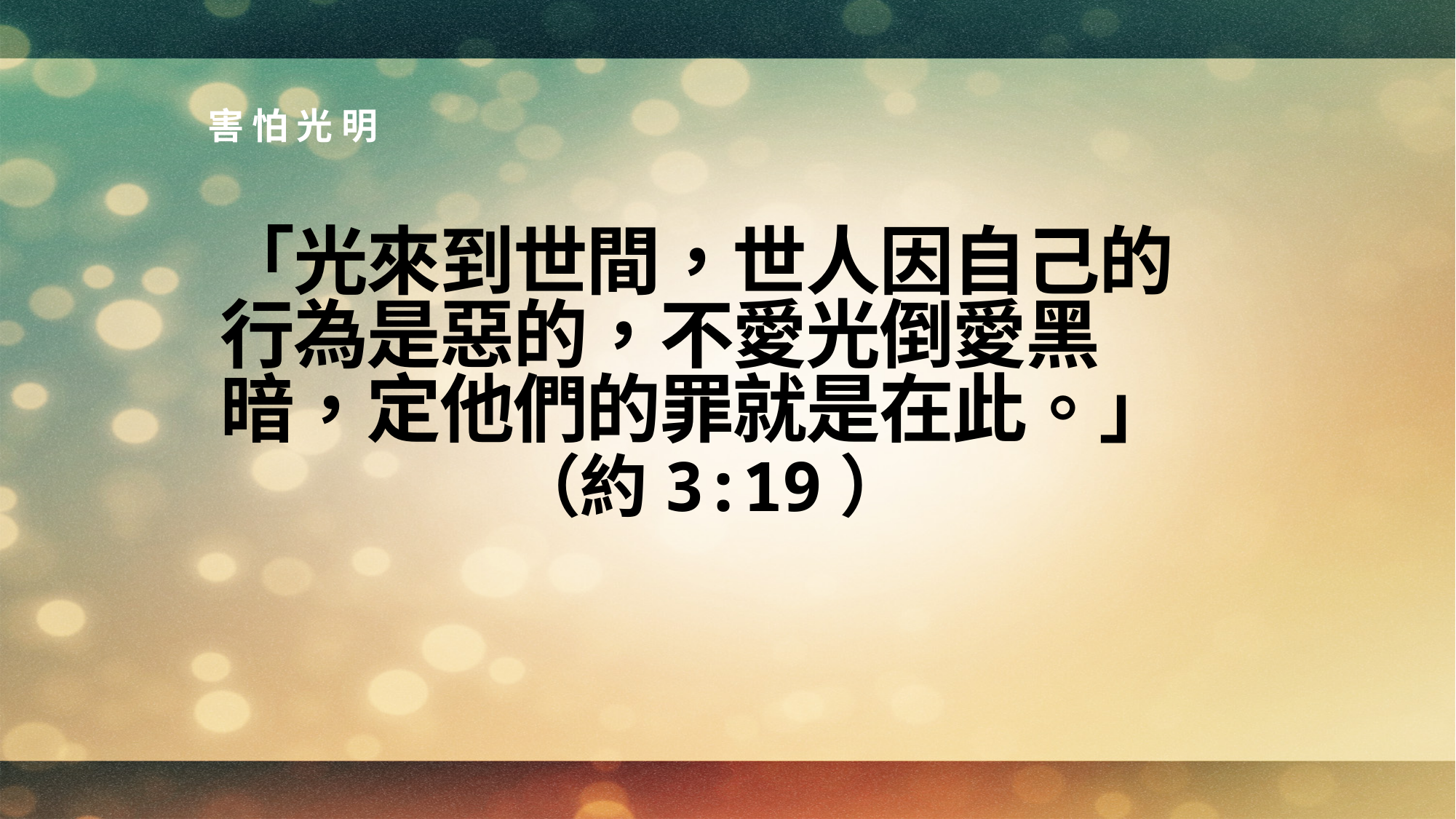

害 怕 光 明

「光來到世間，世人因自己的行為是惡的，不愛光倒愛黑暗，定他們的罪就是在此。」
                    （約3:19）